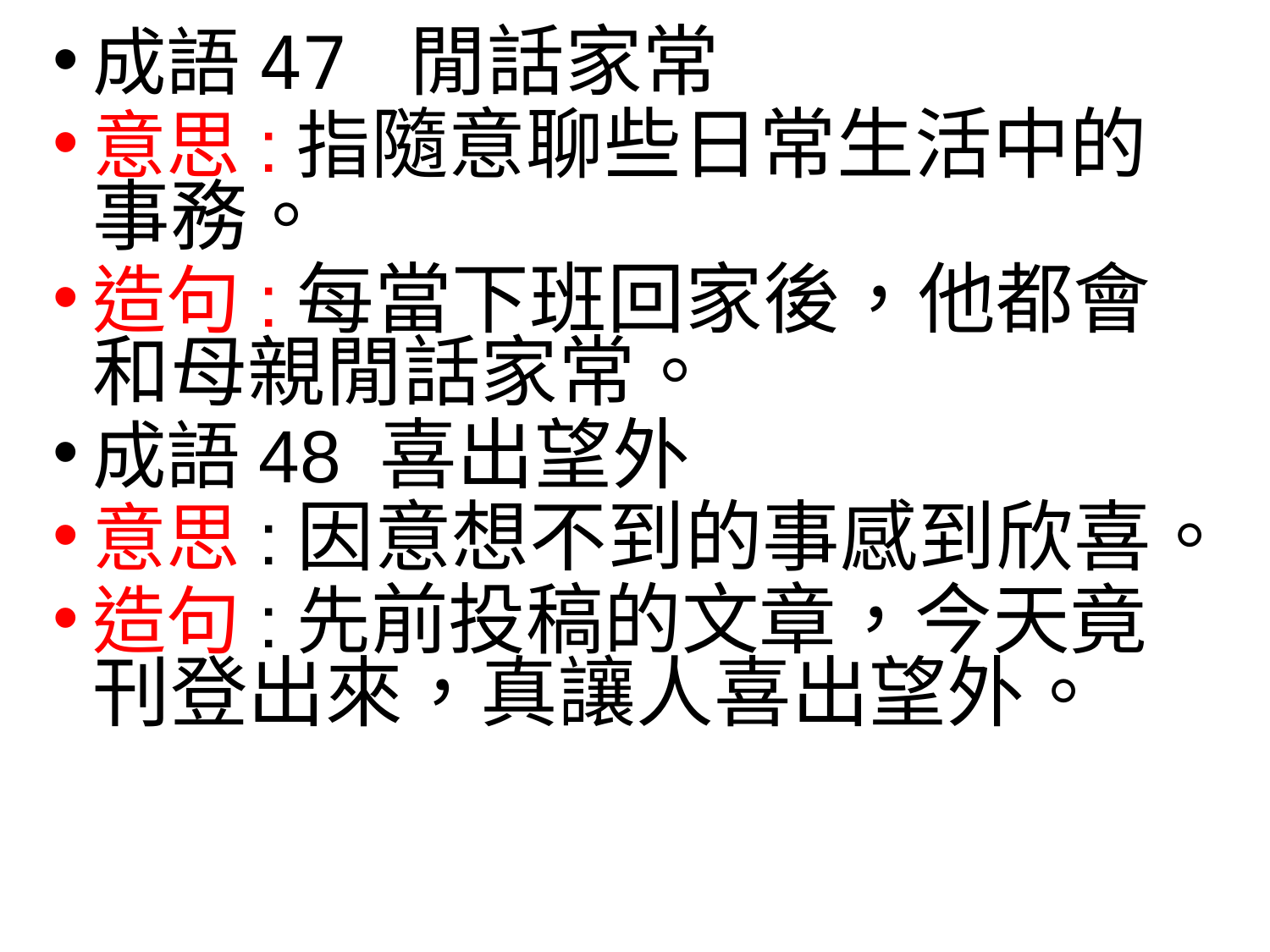

成語47 閒話家常
意思:指隨意聊些日常生活中的事務。
造句:每當下班回家後，他都會和母親閒話家常。
成語48 喜出望外
意思:因意想不到的事感到欣喜。
造句:先前投稿的文章，今天竟刊登出來，真讓人喜出望外。